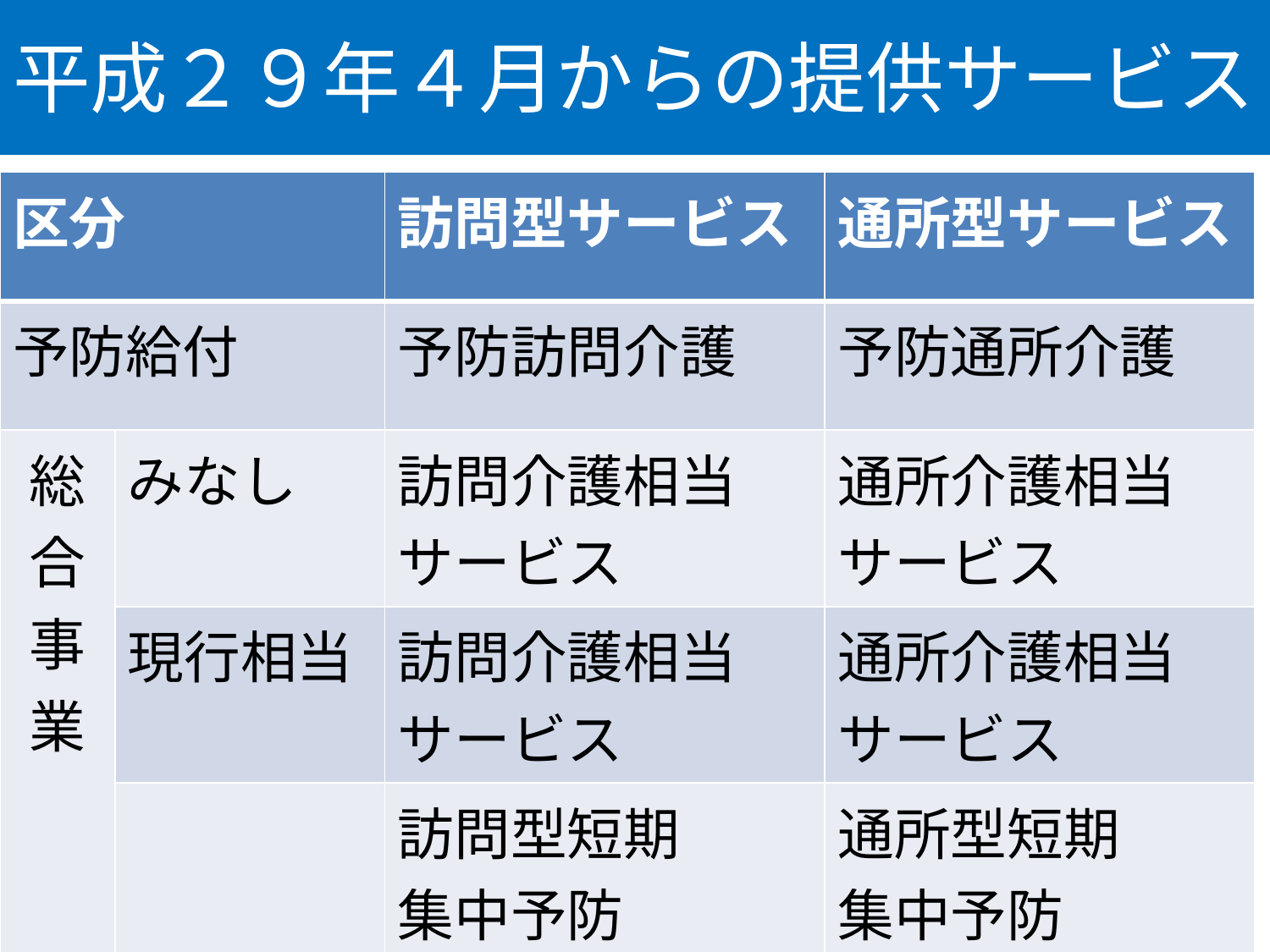

# 平成２９年４月からの提供サービス
| 区分 |  | 訪問型サービス | 通所型サービス |
| --- | --- | --- | --- |
| 予防給付 |  | 予防訪問介護 | 予防通所介護 |
| 総 合 事 業 | みなし | 訪問介護相当サービス | 通所介護相当サービス |
|  | 現行相当 | 訪問介護相当サービス | 通所介護相当サービス |
|  |  | 訪問型短期 集中予防 サービス | 通所型短期 集中予防 サービス |
8